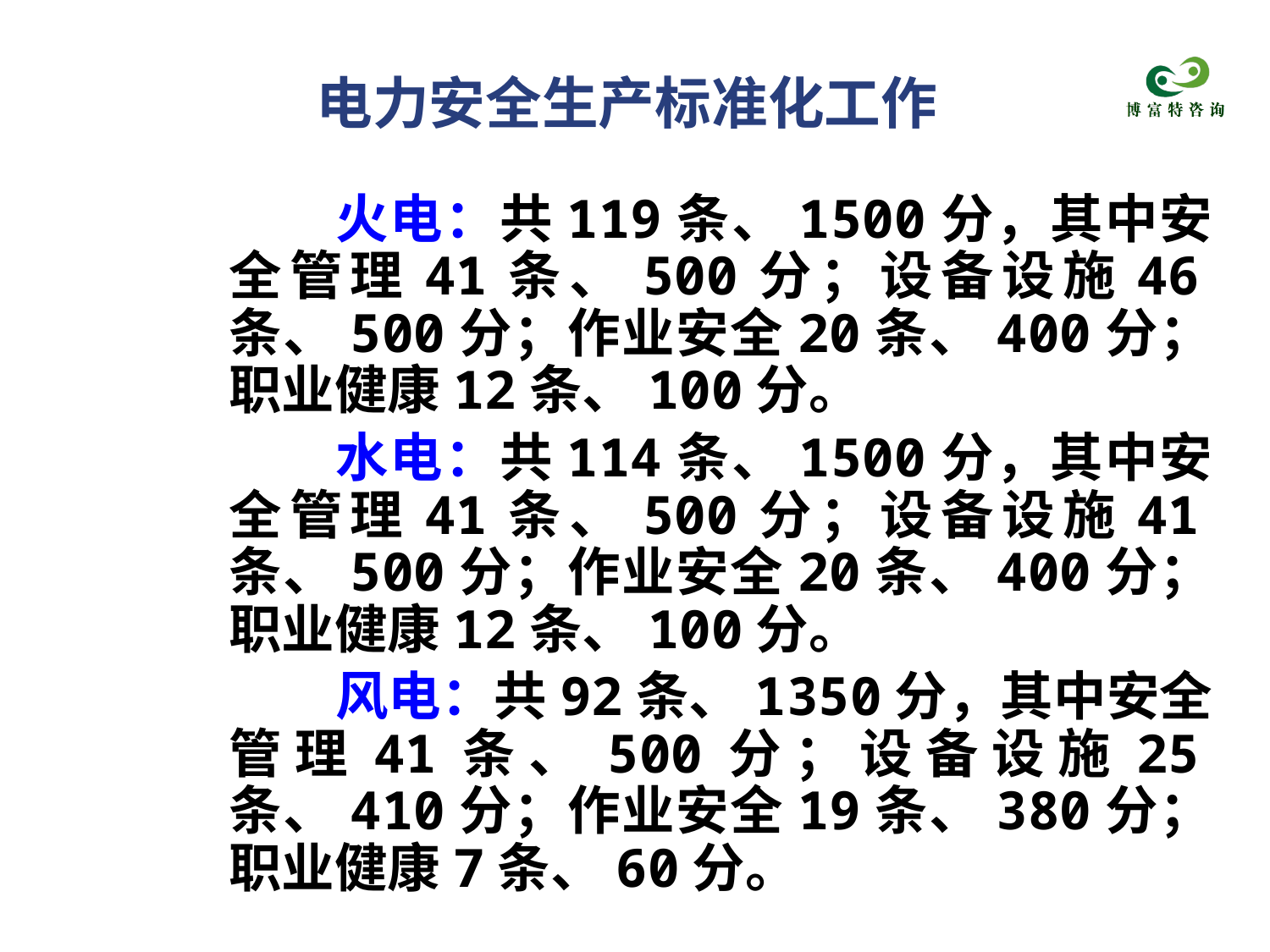

电力安全生产标准化工作
火电：共119条、1500分，其中安全管理41条、500分；设备设施46条、500分；作业安全20条、400分；职业健康12条、100分。
水电：共114条、1500分，其中安全管理41条、500分；设备设施41条、500分；作业安全20条、400分；职业健康12条、100分。
风电：共92条、1350分，其中安全管理41条、500分；设备设施25条、410分；作业安全19条、380分；职业健康7条、60分。